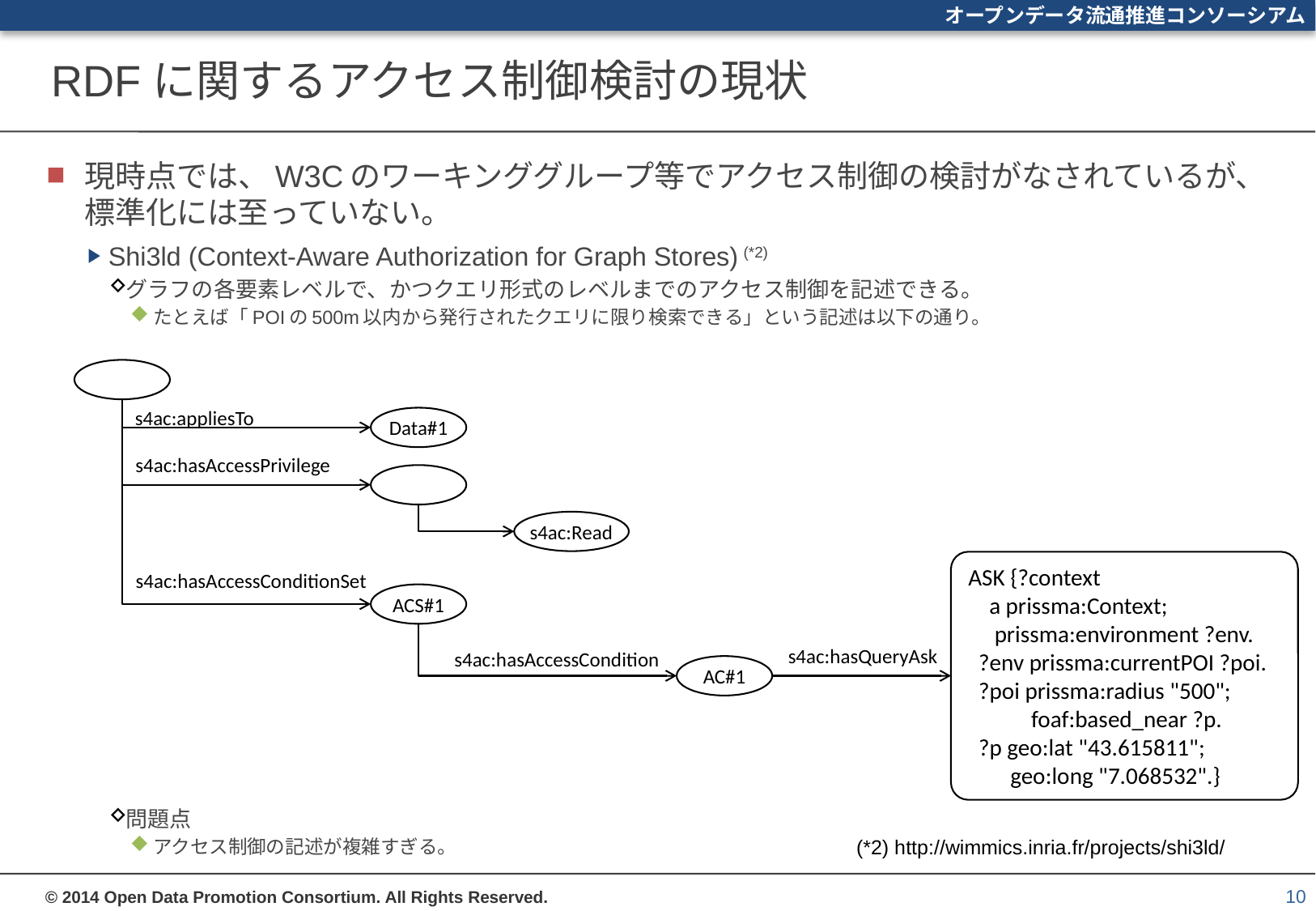

# RDFに関するアクセス制御検討の現状
現時点では、W3Cのワーキンググループ等でアクセス制御の検討がなされているが、標準化には至っていない。
Shi3ld (Context-Aware Authorization for Graph Stores) (*2)
グラフの各要素レベルで、かつクエリ形式のレベルまでのアクセス制御を記述できる。
たとえば「POIの500m以内から発行されたクエリに限り検索できる」という記述は以下の通り。

問題点
アクセス制御の記述が複雑すぎる。

s4ac:appliesTo
Data#1
s4ac:hasAccessPrivilege

s4ac:Read
ASK {?context
    a prissma:Context;
     prissma:environment ?env.
  ?env prissma:currentPOI ?poi.
  ?poi prissma:radius "500";
            foaf:based_near ?p.
  ?p geo:lat "43.615811";
        geo:long "7.068532".}
s4ac:hasAccessConditionSet
ACS#1
s4ac:hasQueryAsk
s4ac:hasAccessCondition
AC#1
(*2) http://wimmics.inria.fr/projects/shi3ld/
10